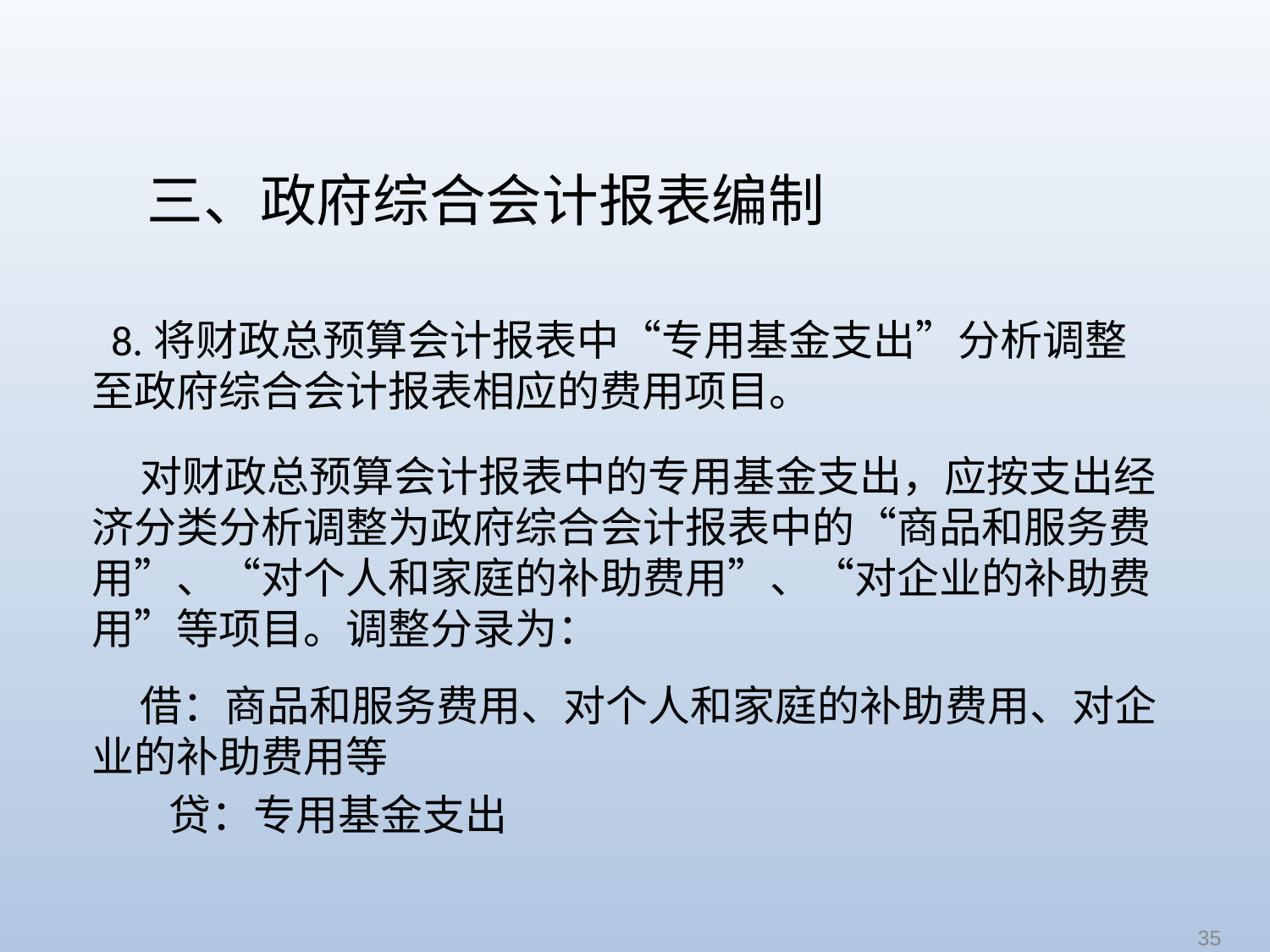

# 三、政府综合会计报表编制
  8.将财政总预算会计报表中“专用基金支出”分析调整至政府综合会计报表相应的费用项目。

    对财政总预算会计报表中的专用基金支出，应按支出经济分类分析调整为政府综合会计报表中的“商品和服务费用”、“对个人和家庭的补助费用”、“对企业的补助费用”等项目。调整分录为：

    借：商品和服务费用、对个人和家庭的补助费用、对企业的补助费用等
       贷：专用基金支出

35